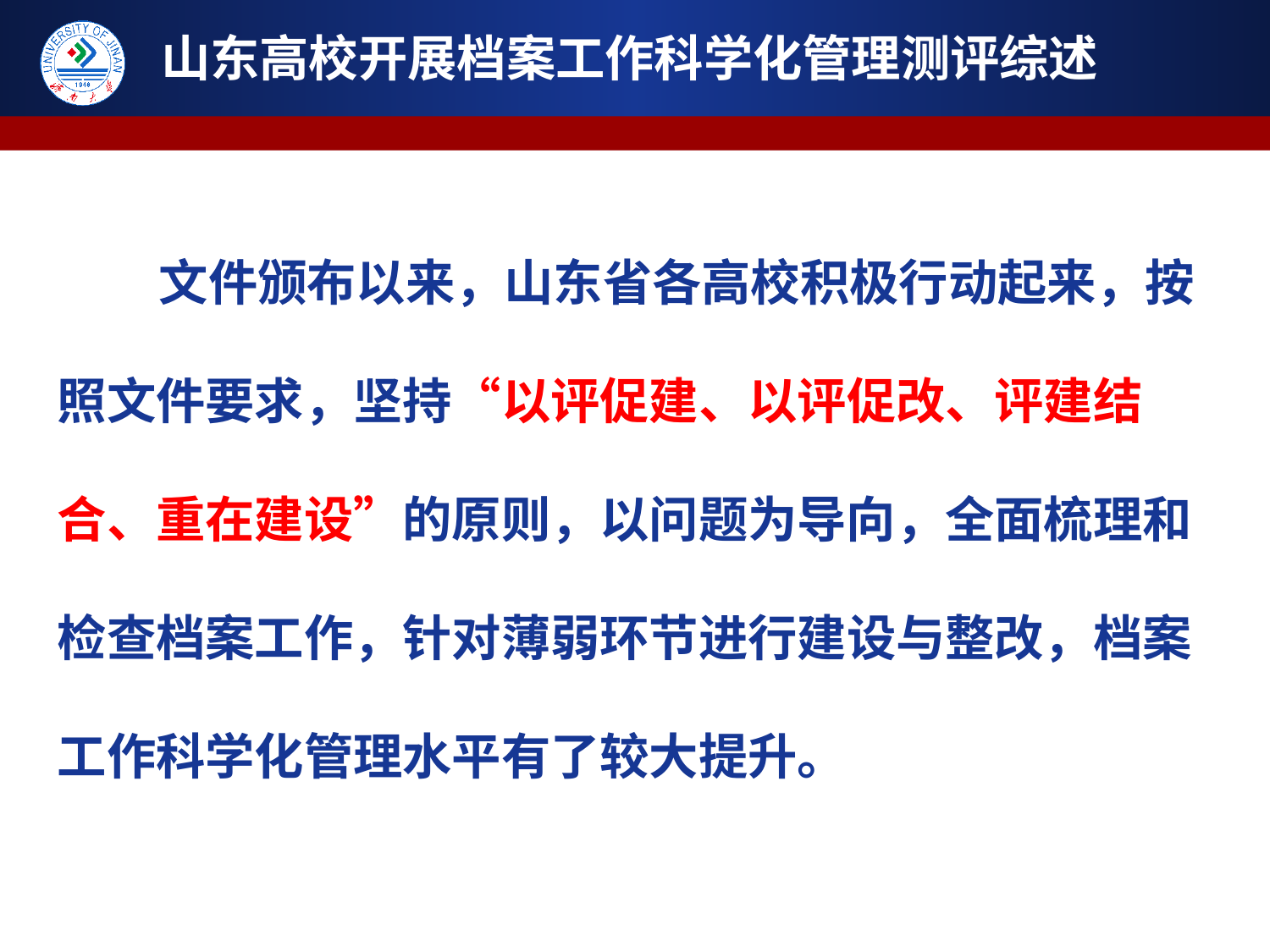

文件颁布以来，山东省各高校积极行动起来，按照文件要求，坚持“以评促建、以评促改、评建结合、重在建设”的原则，以问题为导向，全面梳理和检查档案工作，针对薄弱环节进行建设与整改，档案工作科学化管理水平有了较大提升。